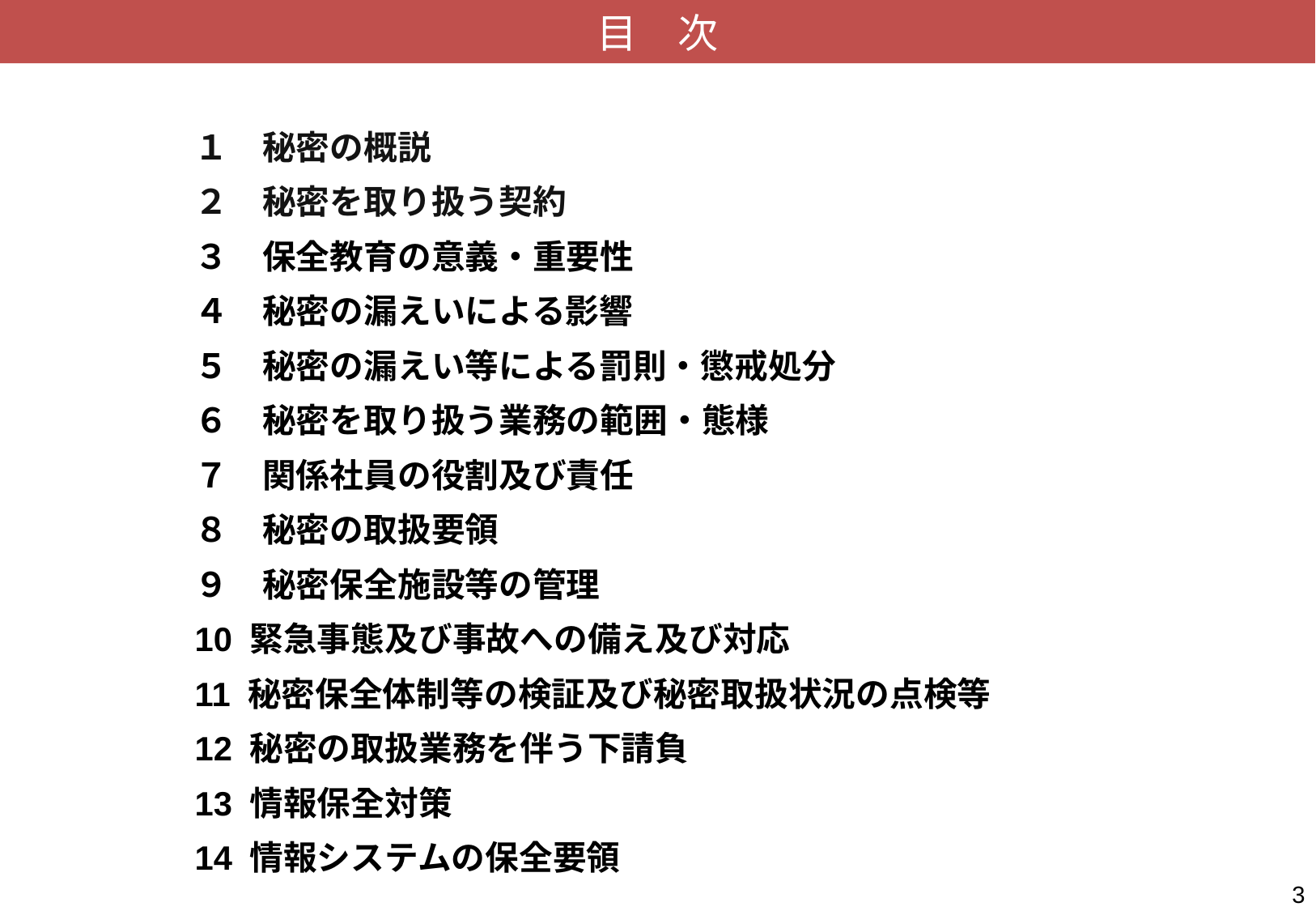

目　次

１　秘密の概説
２　秘密を取り扱う契約
３　保全教育の意義・重要性
４　秘密の漏えいによる影響
５　秘密の漏えい等による罰則・懲戒処分
６　秘密を取り扱う業務の範囲・態様
７　関係社員の役割及び責任
８　秘密の取扱要領
９　秘密保全施設等の管理
10 緊急事態及び事故への備え及び対応
11 秘密保全体制等の検証及び秘密取扱状況の点検等
12 秘密の取扱業務を伴う下請負
13 情報保全対策
14 情報システムの保全要領
3